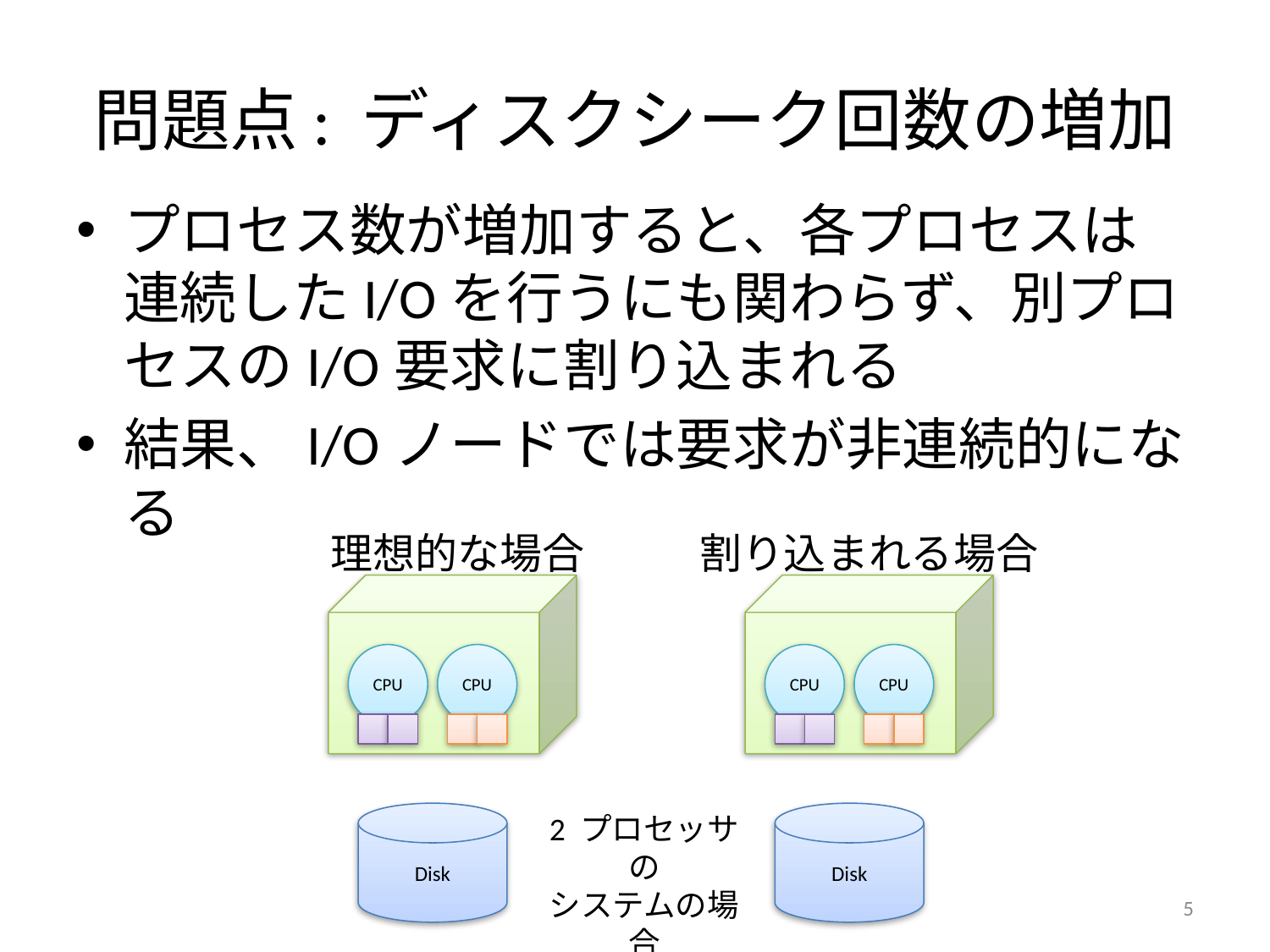

# 問題点: ディスクシーク回数の増加
プロセス数が増加すると、各プロセスは連続したI/Oを行うにも関わらず、別プロセスのI/O要求に割り込まれる
結果、I/Oノードでは要求が非連続的になる

理想的な場合
割り込まれる場合

CPU
CPU

CPU
CPU

Disk
2 プロセッサの
システムの場合

Disk
5